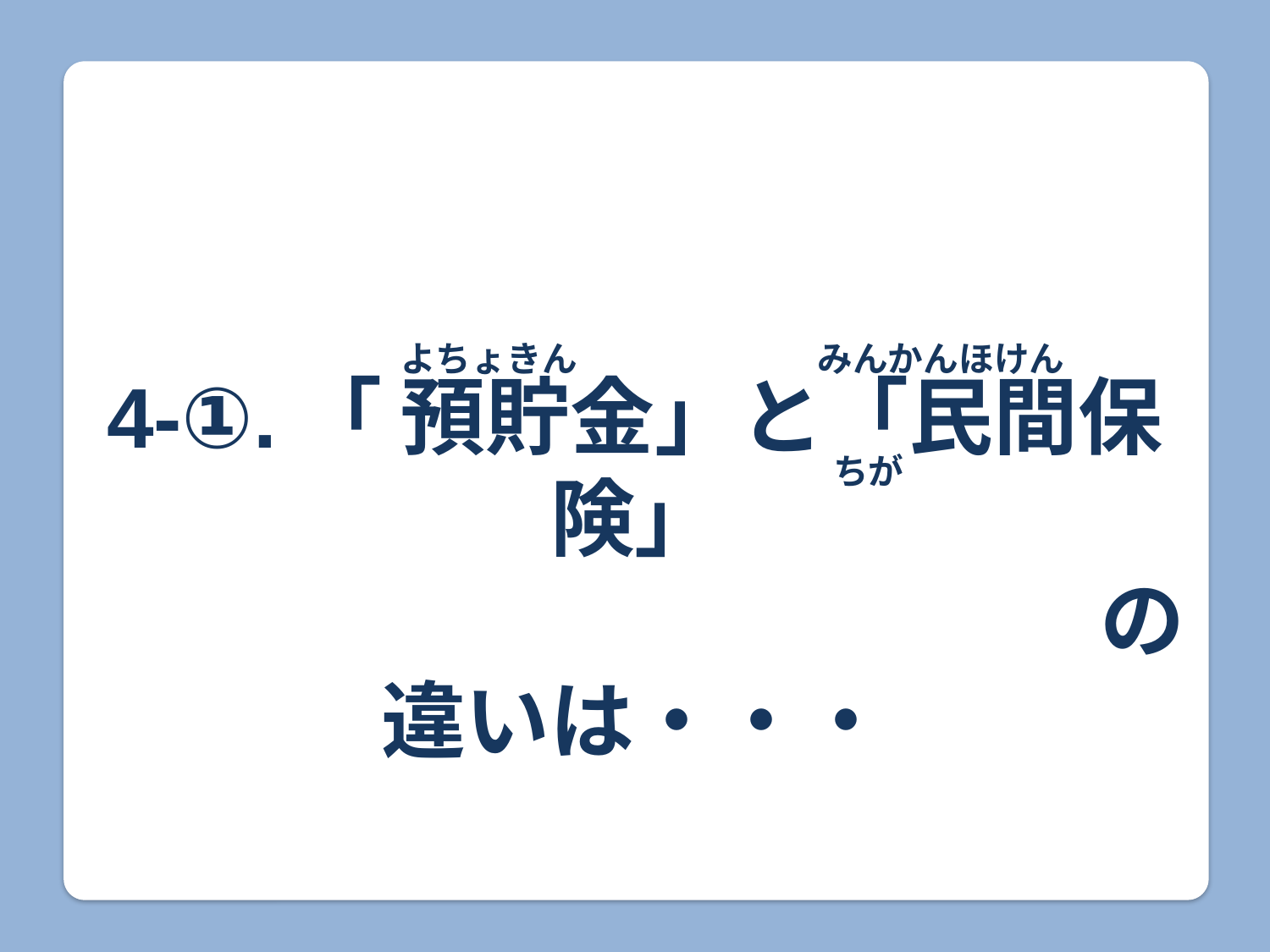

みんかんほけん
よちょきん
4-①.「 預貯金」と「民間保険」
　　　　　　　　　　　　の違いは・・・
ちが
33